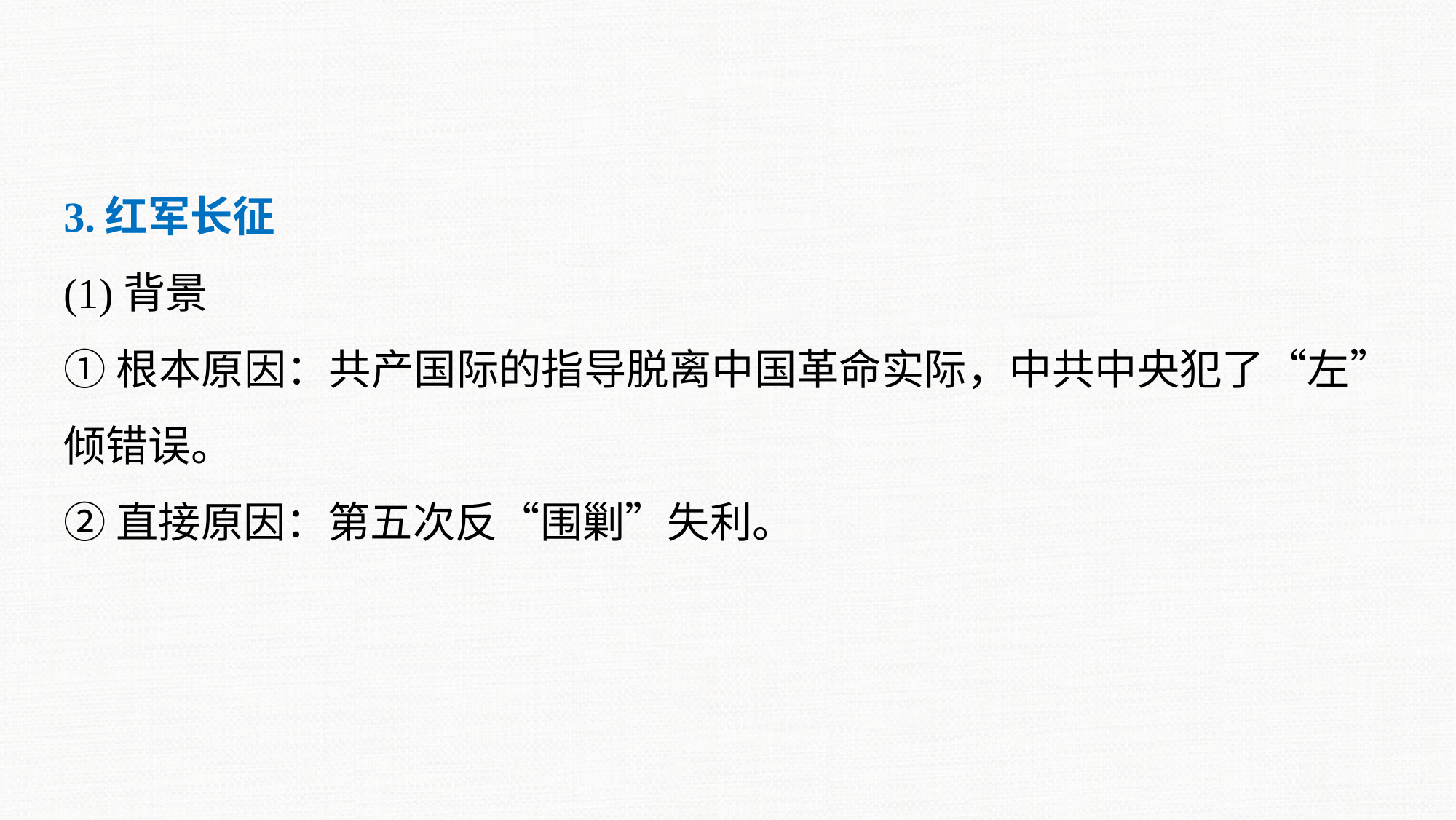

3.红军长征
(1)背景
①根本原因：共产国际的指导脱离中国革命实际，中共中央犯了“左”倾错误。
②直接原因：第五次反“围剿”失利。